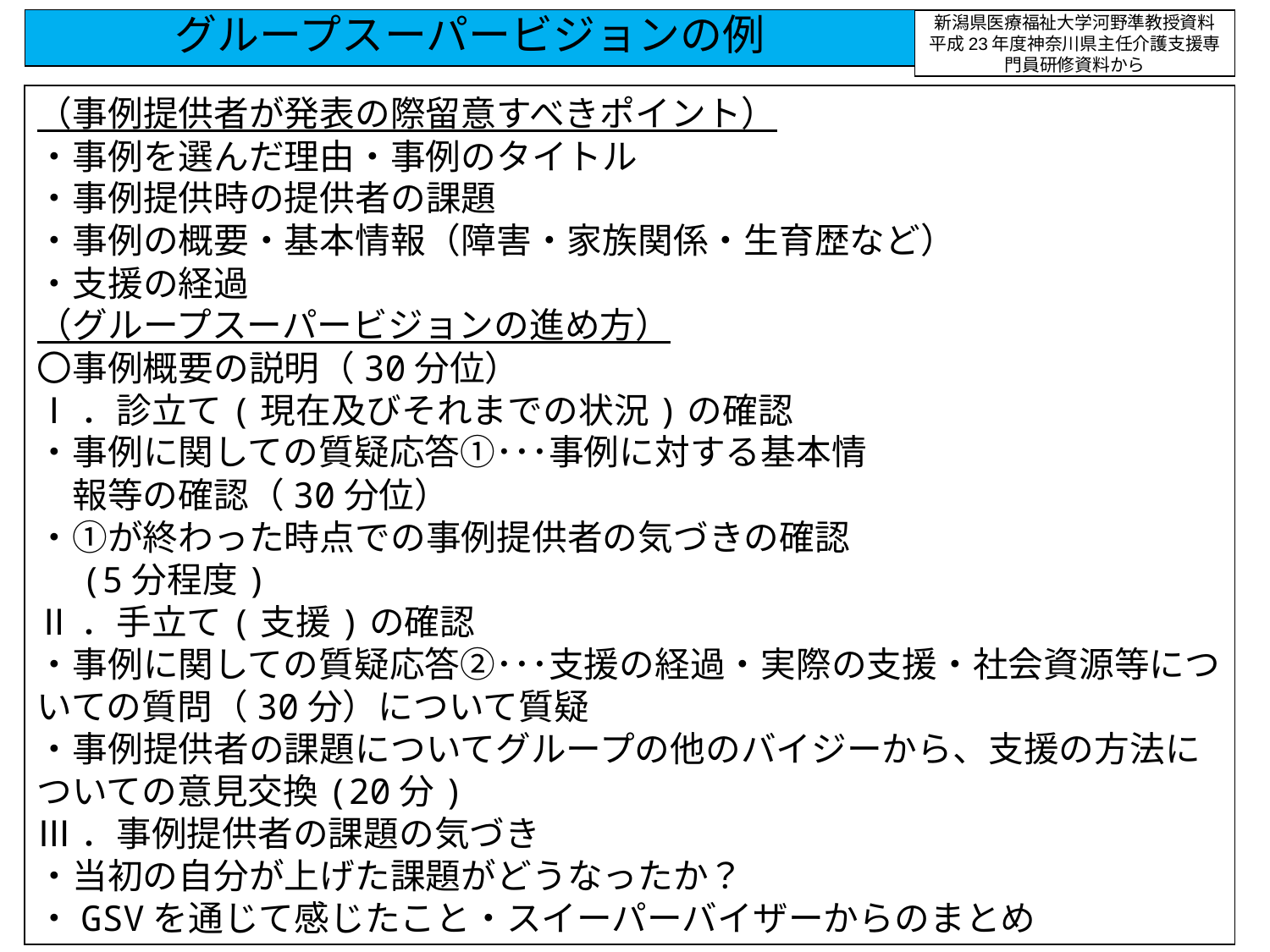

# グループスーパービジョンの例
新潟県医療福祉大学河野準教授資料
平成23年度神奈川県主任介護支援専門員研修資料から
（事例提供者が発表の際留意すべきポイント）
・事例を選んだ理由・事例のタイトル
・事例提供時の提供者の課題
・事例の概要・基本情報（障害・家族関係・生育歴など）
・支援の経過
（グループスーパービジョンの進め方）
〇事例概要の説明（30分位）
Ⅰ．診立て(現在及びそれまでの状況)の確認
・事例に関しての質疑応答①･･･事例に対する基本情
　報等の確認（30分位）
・①が終わった時点での事例提供者の気づきの確認
　(5分程度)
Ⅱ．手立て(支援)の確認
・事例に関しての質疑応答②･･･支援の経過・実際の支援・社会資源等についての質問（30分）について質疑
・事例提供者の課題についてグループの他のバイジーから、支援の方法についての意見交換(20分)
Ⅲ．事例提供者の課題の気づき
・当初の自分が上げた課題がどうなったか？
・GSVを通じて感じたこと・スイーパーバイザーからのまとめ